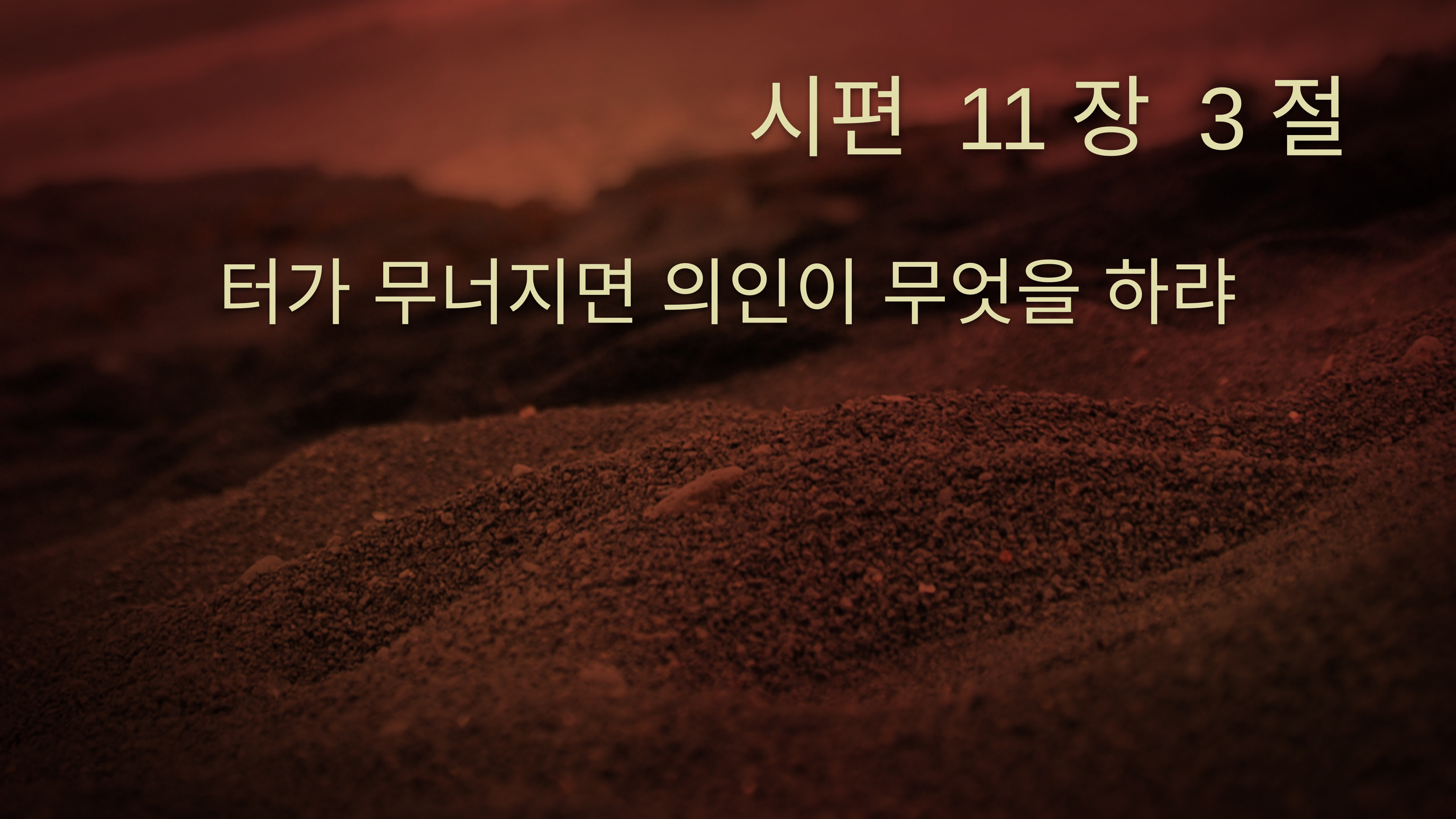

# 시편 11장 3절
터가 무너지면 의인이 무엇을 하랴